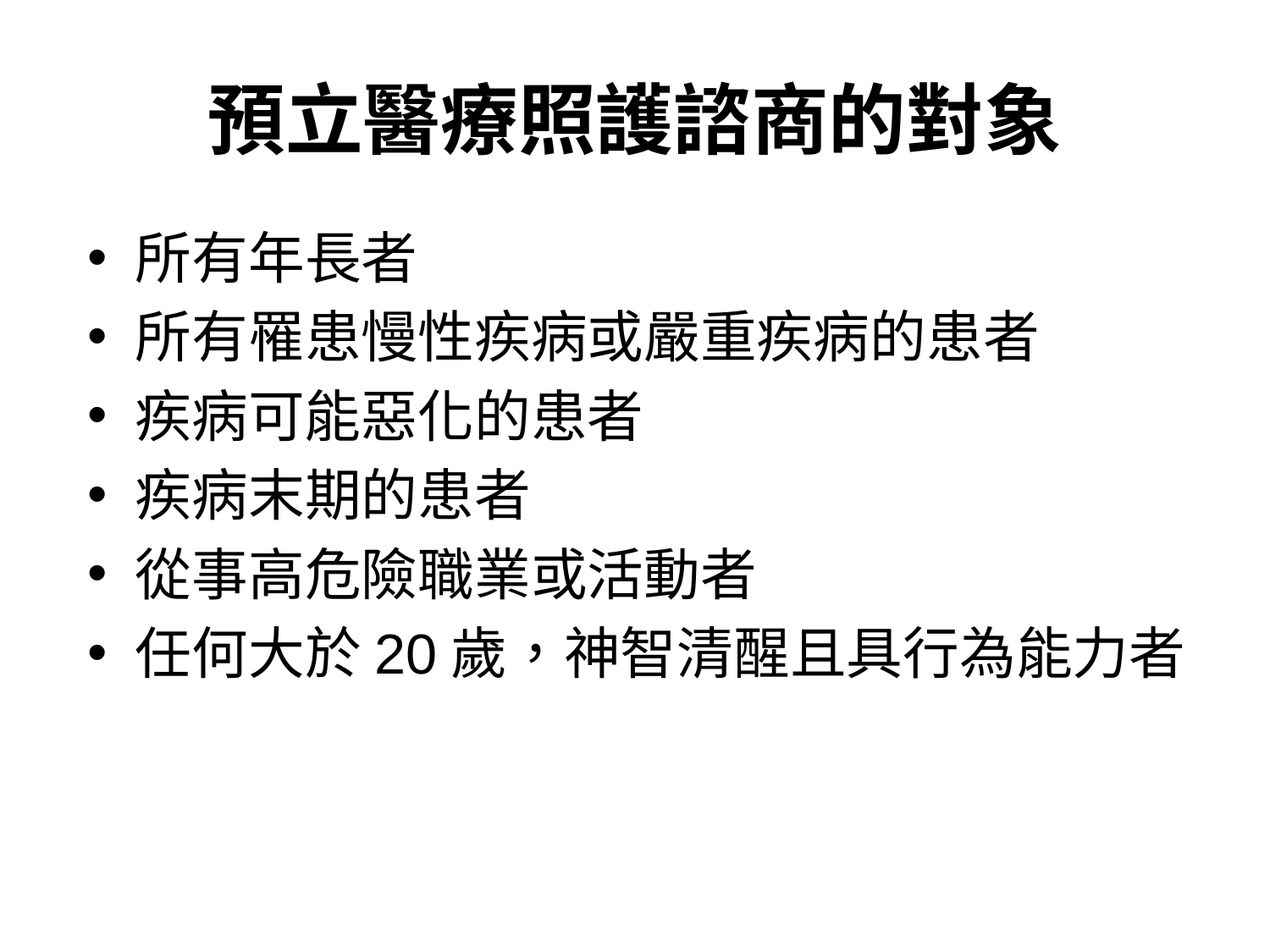

# 預立醫療照護諮商的對象
所有年長者
所有罹患慢性疾病或嚴重疾病的患者
疾病可能惡化的患者
疾病末期的患者
從事高危險職業或活動者
任何大於20歲，神智清醒且具行為能力者